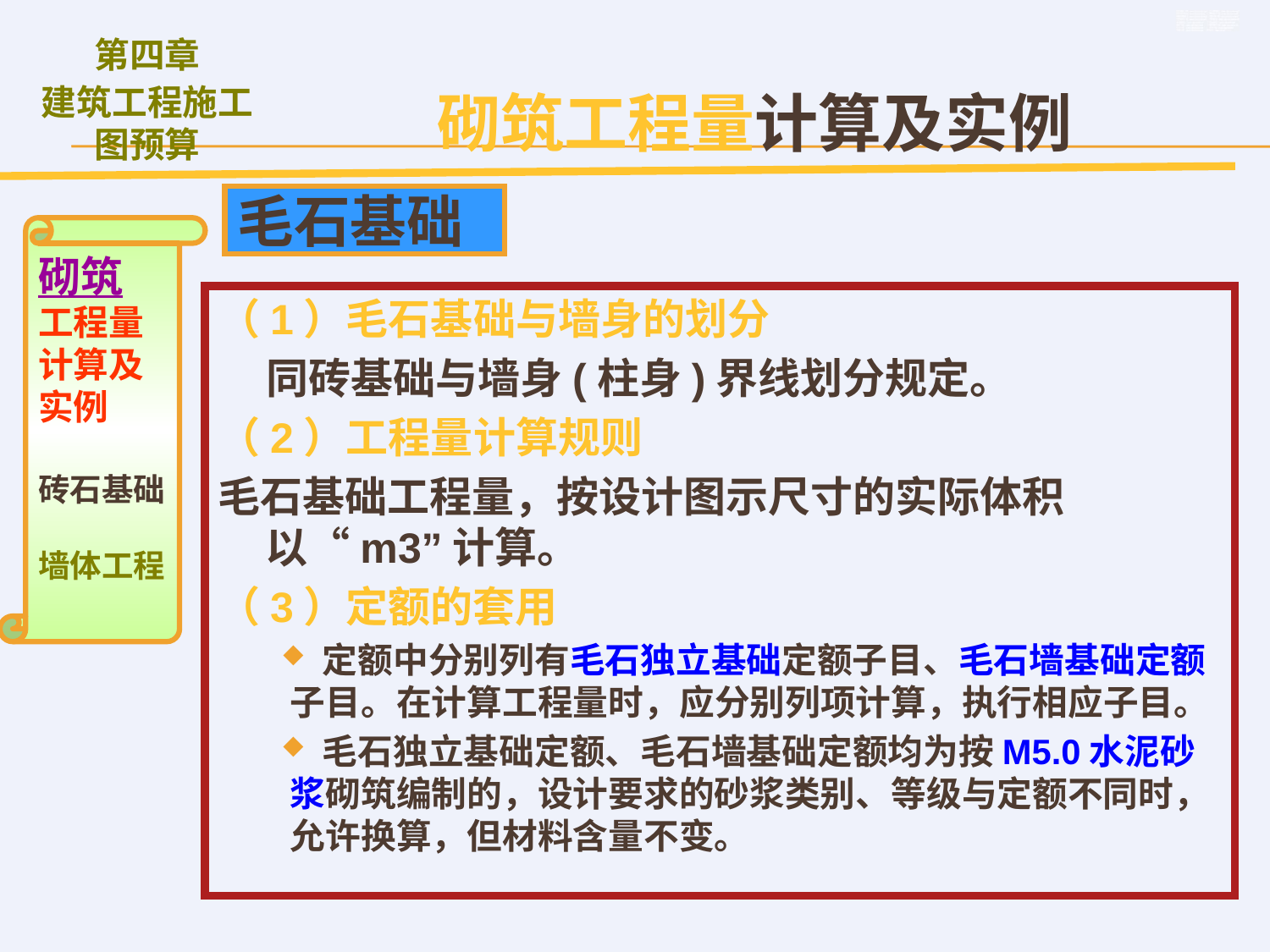

砌筑工程量计算及实例
毛石基础
砌筑
工程量计算及实例

砖石基础

墙体工程

（1）毛石基础与墙身的划分
    同砖基础与墙身(柱身)界线划分规定。
（2）工程量计算规则
毛石基础工程量，按设计图示尺寸的实际体积以“m3”计算。
（3）定额的套用
 定额中分别列有毛石独立基础定额子目、毛石墙基础定额子目。在计算工程量时，应分别列项计算，执行相应子目。
 毛石独立基础定额、毛石墙基础定额均为按M5.0水泥砂浆砌筑编制的，设计要求的砂浆类别、等级与定额不同时，允许换算，但材料含量不变。
28